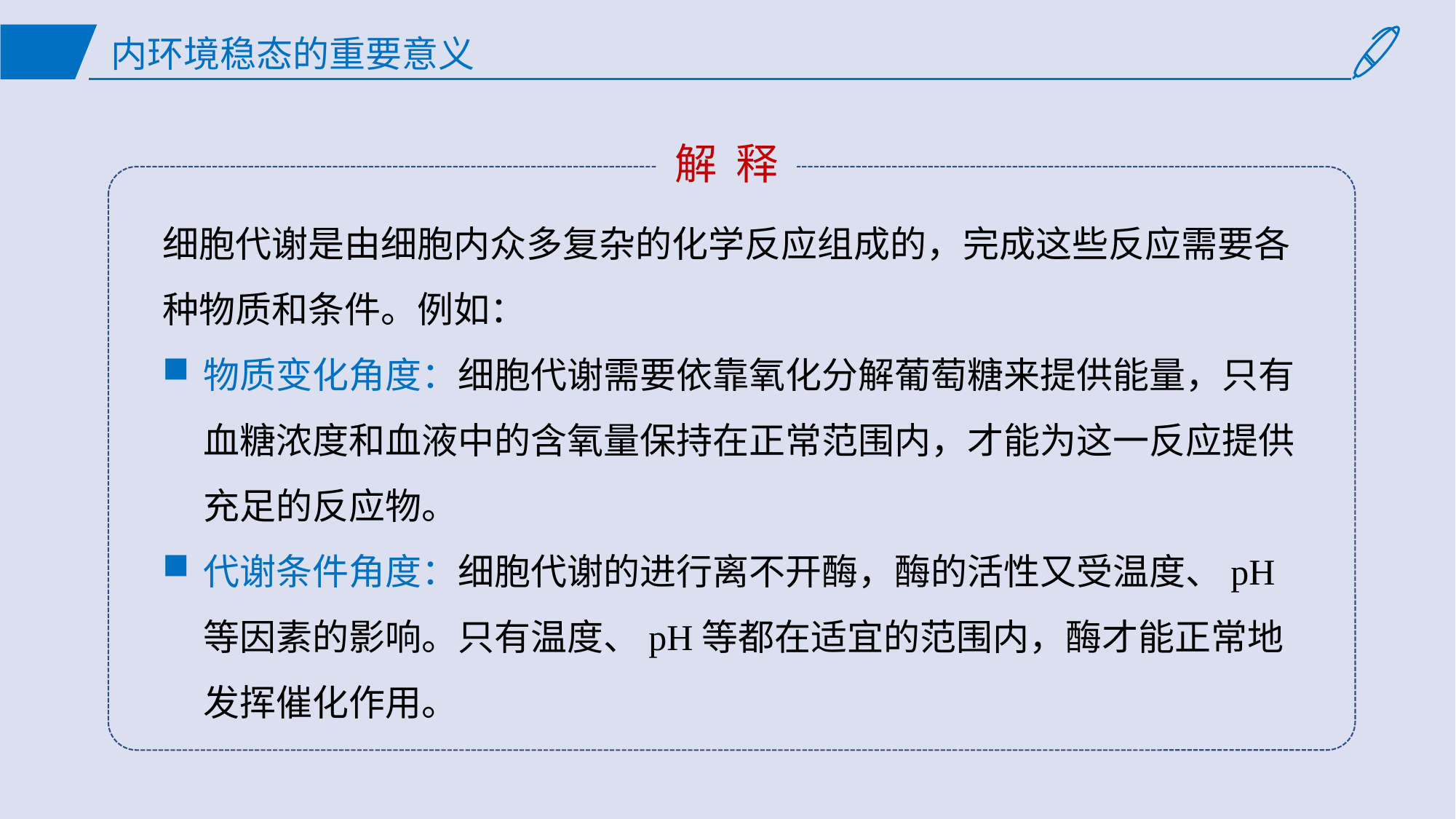

# 内环境稳态的重要意义
解  释

细胞代谢是由细胞内众多复杂的化学反应组成的，完成这些反应需要各种物质和条件。例如：
物质变化角度：细胞代谢需要依靠氧化分解葡萄糖来提供能量，只有血糖浓度和血液中的含氧量保持在正常范围内，才能为这一反应提供充足的反应物。
代谢条件角度：细胞代谢的进行离不开酶，酶的活性又受温度、pH等因素的影响。只有温度、pH等都在适宜的范围内，酶才能正常地发挥催化作用。